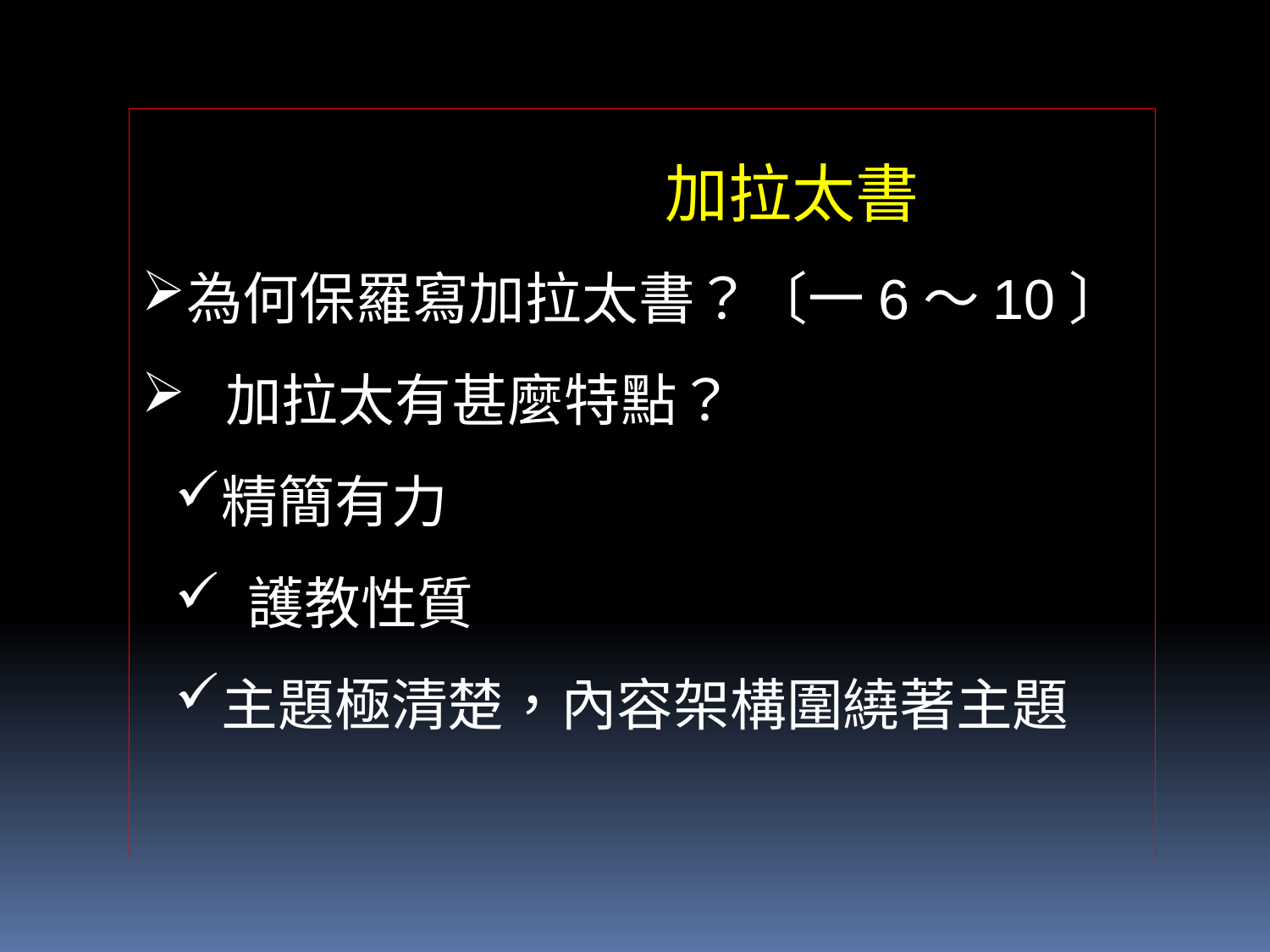

加拉太書
為何保羅寫加拉太書？〔一6～10〕
  加拉太有甚麼特點？
精簡有力
 護教性質
主題極清楚，內容架構圍繞著主題